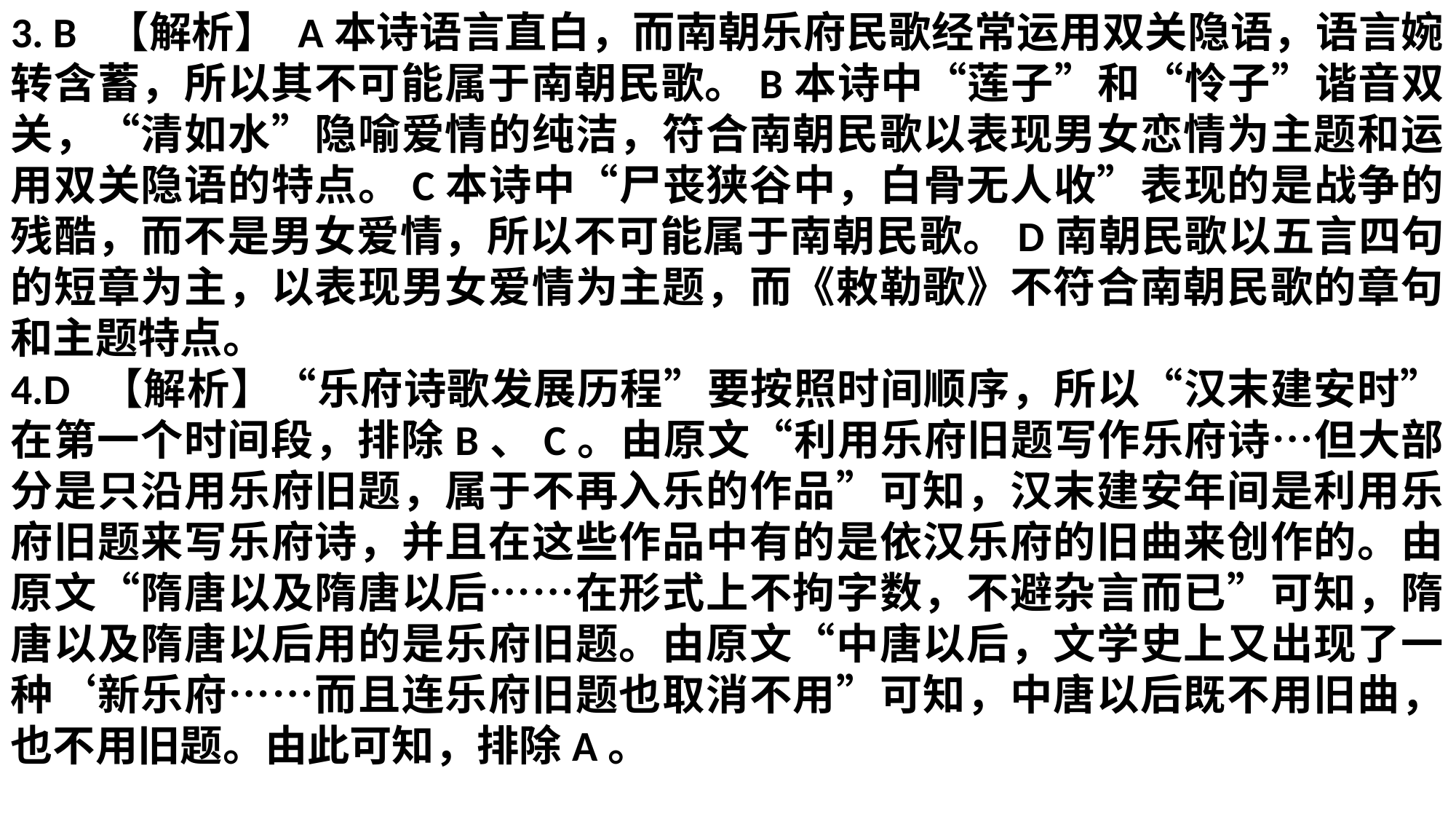

3. B  【解析】 A本诗语言直白，而南朝乐府民歌经常运用双关隐语，语言婉转含蓄，所以其不可能属于南朝民歌。B本诗中“莲子”和“怜子”谐音双关，“清如水”隐喻爱情的纯洁，符合南朝民歌以表现男女恋情为主题和运用双关隐语的特点。C本诗中“尸丧狭谷中，白骨无人收”表现的是战争的残酷，而不是男女爱情，所以不可能属于南朝民歌。D南朝民歌以五言四句的短章为主，以表现男女爱情为主题，而《敕勒歌》不符合南朝民歌的章句和主题特点。
4.D  【解析】“乐府诗歌发展历程”要按照时间顺序，所以“汉末建安时”在第一个时间段，排除B、C。由原文“利用乐府旧题写作乐府诗…但大部分是只沿用乐府旧题，属于不再入乐的作品”可知，汉末建安年间是利用乐府旧题来写乐府诗，并且在这些作品中有的是依汉乐府的旧曲来创作的。由原文“隋唐以及隋唐以后……在形式上不拘字数，不避杂言而已”可知，隋唐以及隋唐以后用的是乐府旧题。由原文“中唐以后，文学史上又出现了一种‘新乐府……而且连乐府旧题也取消不用”可知，中唐以后既不用旧曲，也不用旧题。由此可知，排除A。